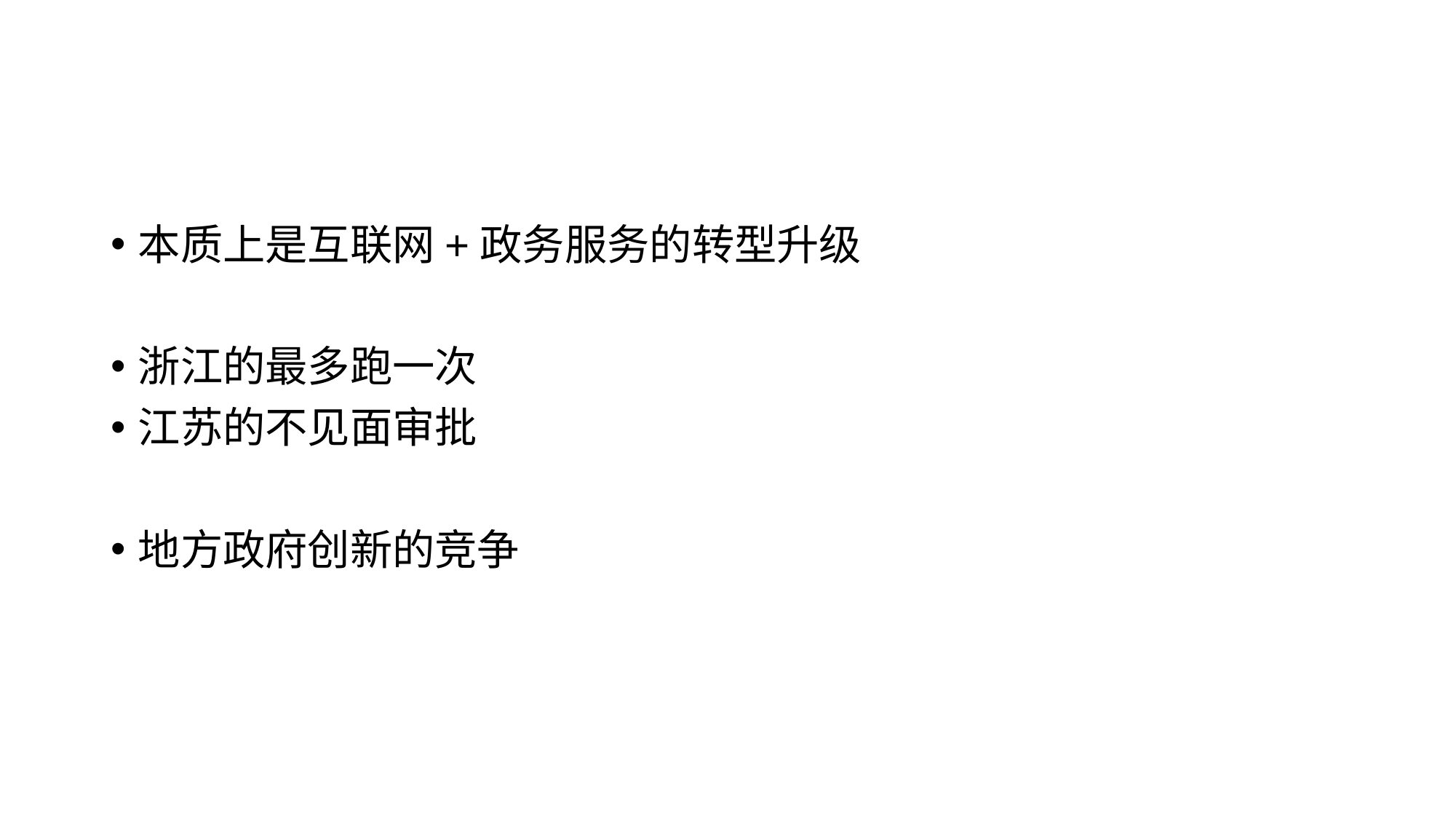

#
本质上是互联网+政务服务的转型升级

浙江的最多跑一次
江苏的不见面审批

地方政府创新的竞争